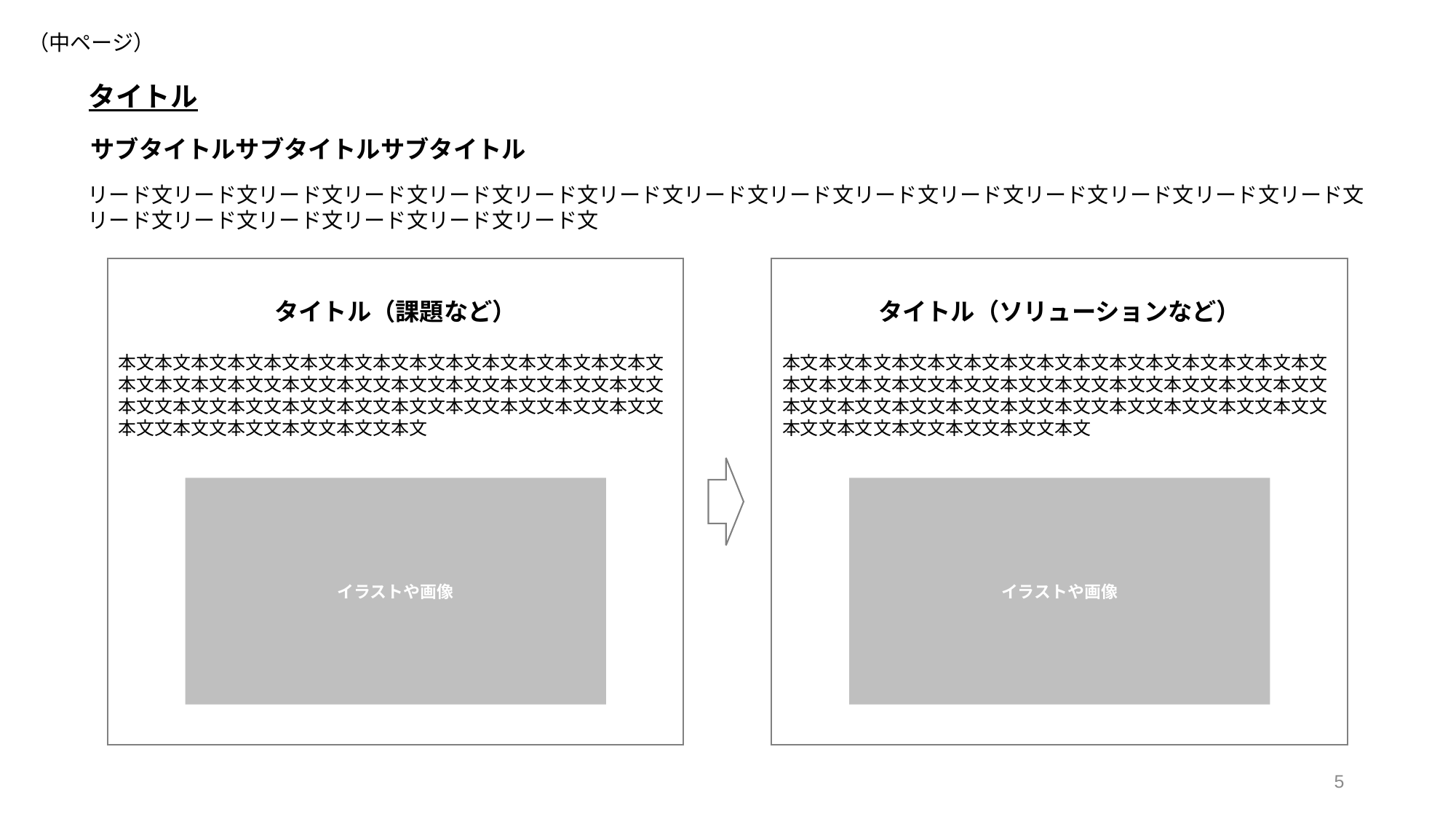

（中ページ）
タイトル
サブタイトルサブタイトルサブタイトル
リード文リード文リード文リード文リード文リード文リード文リード文リード文リード文リード文リード文リード文リード文リード文リード文リード文リード文リード文リード文リード文

タイトル（課題など）

本文本文本文本文本文本文本文本文本文本文本文本文本文本文本文本文本文本文本文文本文文本文文本文文本文文本文文本文文本文文本文文本文文本文文本文文本文文本文文本文文本文文本文文本文文本文文本文文本文文本文文本文文本文

タイトル（ソリューションなど）

本文本文本文本文本文本文本文本文本文本文本文本文本文本文本文本文本文本文本文文本文文本文文本文文本文文本文文本文文本文文本文文本文文本文文本文文本文文本文文本文文本文文本文文本文文本文文本文文本文文本文文本文文本文

イラストや画像
イラストや画像
5